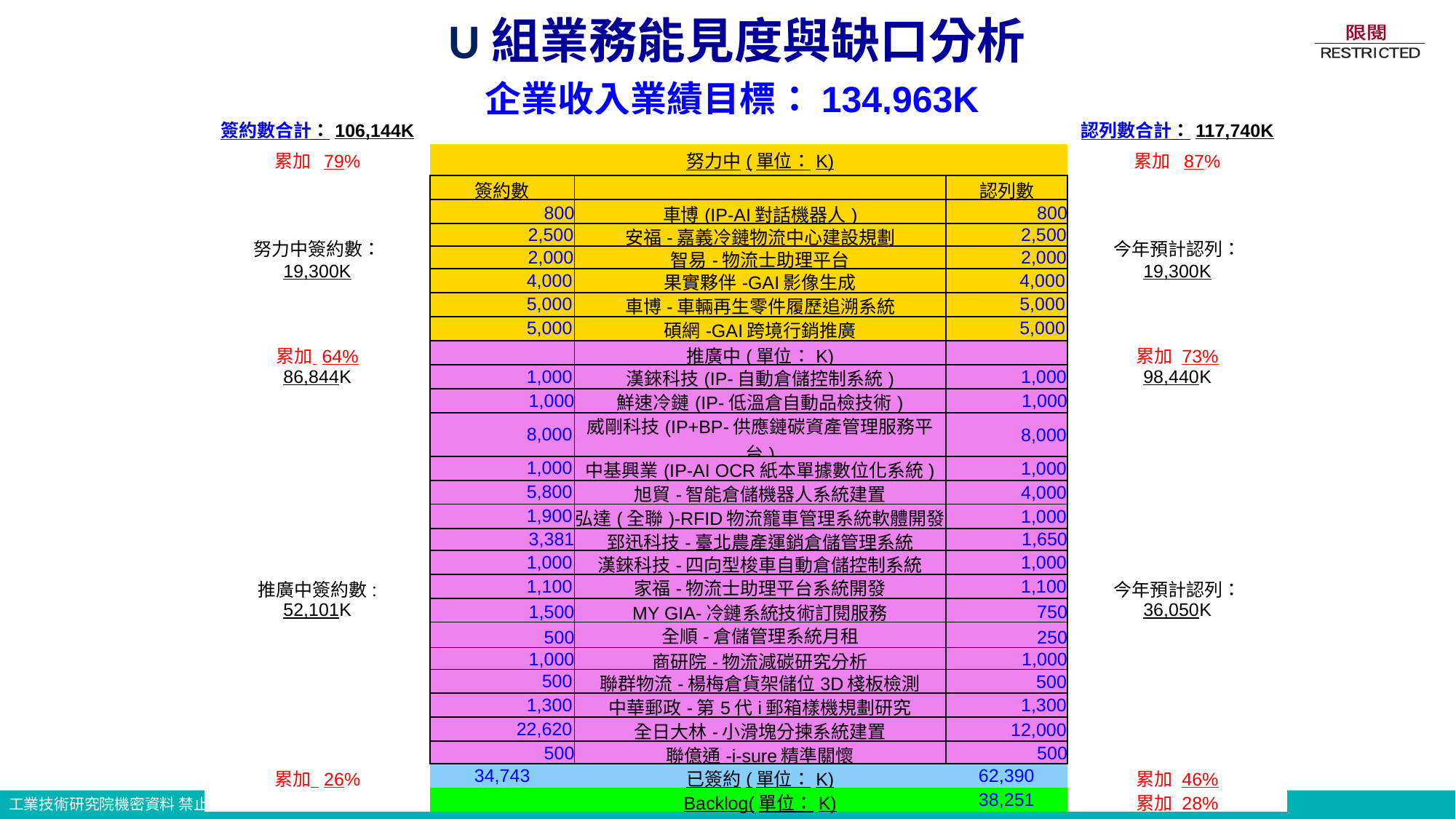

U組業務能見度與缺口分析
企業收入業績目標：134,963K
| 簽約數合計：106,144K |  |  |  | 認列數合計：117,740K |
| --- | --- | --- | --- | --- |
| 累加 79% |  | 努力中(單位：K) |  | 累加 87% |
| 努力中簽約數： 19,300K | 簽約數 |  | 認列數 | 今年預計認列： 19,300K |
|  | 800 | 車博(IP-AI對話機器人) | 800 |  |
|  | 2,500 | 安福-嘉義冷鏈物流中心建設規劃 | 2,500 |  |
|  | 2,000 | 智易-物流士助理平台 | 2,000 |  |
|  | 4,000 | 果實夥伴-GAI影像生成 | 4,000 |  |
|  | 5,000 | 車博-車輛再生零件履歷追溯系統 | 5,000 |  |
|  | 5,000 | 碩網-GAI跨境行銷推廣 | 5,000 |  |
| 累加 64% |  | 推廣中(單位：K) |  | 累加 73% |
| 86,844K | 1,000 | 漢錸科技(IP-自動倉儲控制系統) | 1,000 | 98,440K |
|  | 1,000 | 鮮速冷鏈(IP-低溫倉自動品檢技術) | 1,000 |  |
|  | 8,000 | 威剛科技(IP+BP-供應鏈碳資產管理服務平台) | 8,000 |  |
|  | 1,000 | 中基興業(IP-AI OCR紙本單據數位化系統) | 1,000 |  |
|  | 5,800 | 旭貿-智能倉儲機器人系統建置 | 4,000 |  |
|  | 1,900 | 弘達(全聯)-RFID物流籠車管理系統軟體開發 | 1,000 |  |
|  | 3,381 | 郅迅科技-臺北農產運銷倉儲管理系統 | 1,650 |  |
|  | 1,000 | 漢錸科技-四向型梭車自動倉儲控制系統 | 1,000 |  |
| 推廣中簽約數: | 1,100 | 家福-物流士助理平台系統開發 | 1,100 | 今年預計認列： |
| 52,101K |  |  |  | 36,050K |
|  | 1,500 | MY GIA-冷鏈系統技術訂閱服務 | 750 |  |
|  | 500 | 全順-倉儲管理系統月租 | 250 |  |
|  | 1,000 | 商研院-物流減碳研究分析 | 1,000 |  |
|  | 500 | 聯群物流-楊梅倉貨架儲位3D棧板檢測 | 500 |  |
|  | 1,300 | 中華郵政-第5代i郵箱樣機規劃研究 | 1,300 |  |
|  | 22,620 | 全日大林-小滑塊分揀系統建置 | 12,000 |  |
|  | 500 | 聯億通-i-sure精準關懷 | 500 |  |
| 累加 26% | 34,743 | 已簽約(單位：K) | 62,390 | 累加 46% |
|  |  | Backlog(單位：K) | 38,251 | 累加 28% |